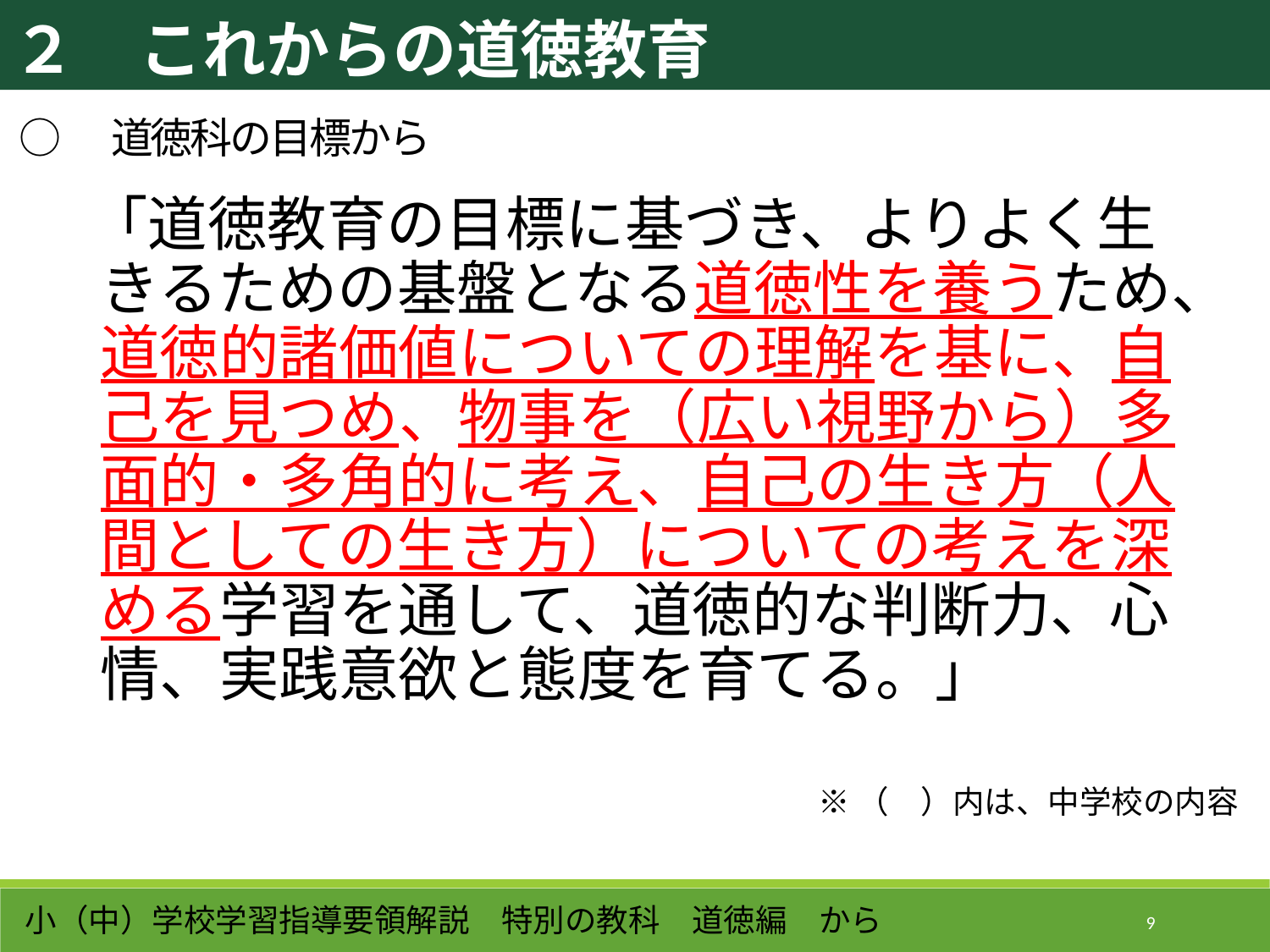

２　これからの道徳教育
○　道徳科の目標から
「道徳教育の目標に基づき、よりよく生きるための基盤となる道徳性を養うため、道徳的諸価値についての理解を基に、自己を見つめ、物事を（広い視野から）多面的・多角的に考え、自己の生き方（人間としての生き方）についての考えを深める学習を通して、道徳的な判断力、心情、実践意欲と態度を育てる。」
※（　）内は、中学校の内容
小（中）学校学習指導要領解説　特別の教科　道徳編　から
9